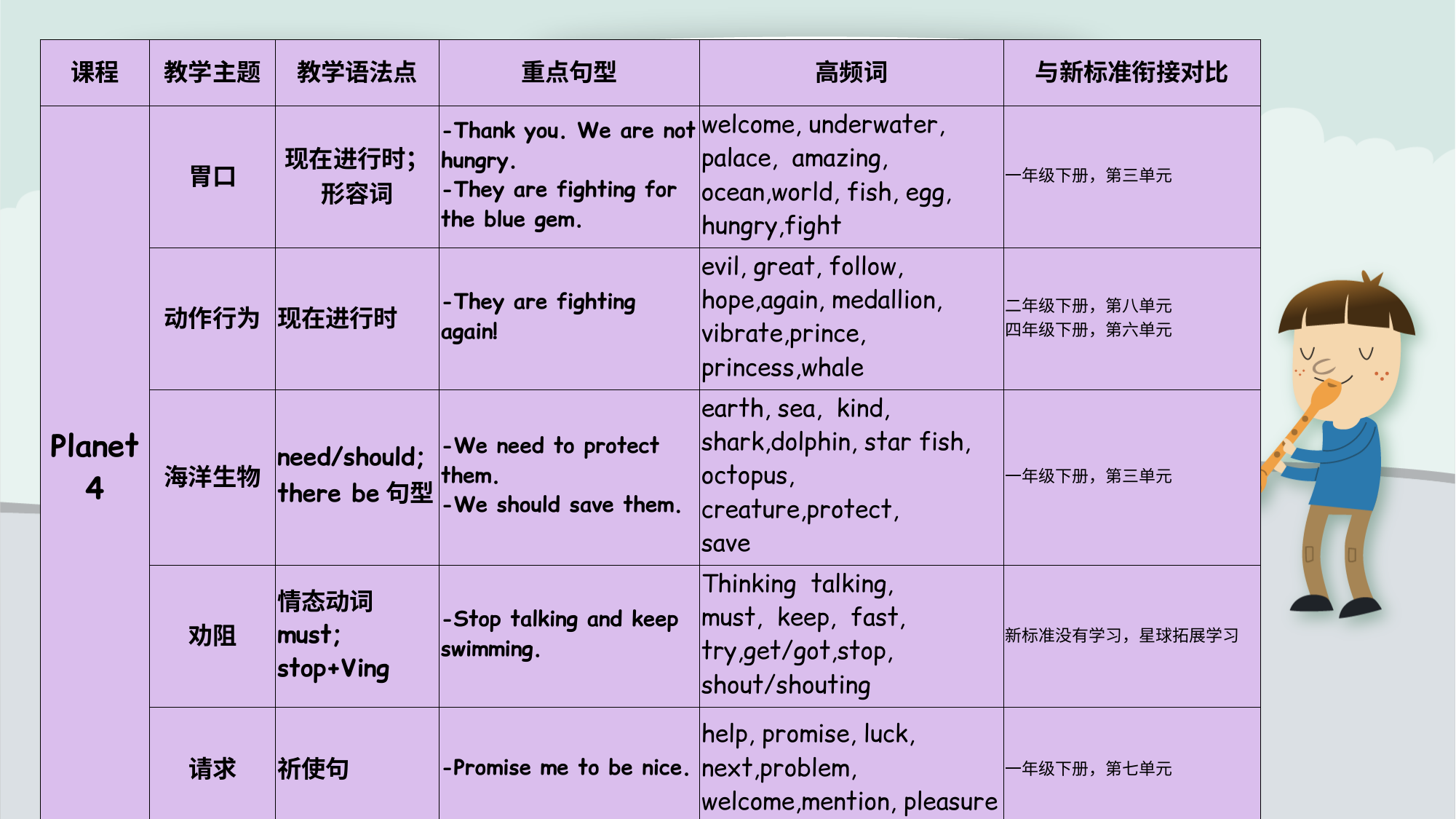

| 课程 | 教学主题 | 教学语法点 | 重点句型 | 高频词 | 与新标准衔接对比 |
| --- | --- | --- | --- | --- | --- |
| Planet 4 | 胃口 | 现在进行时；形容词 | -Thank you. We are not hungry. -They are fighting for the blue gem. | welcome, underwater, palace, amazing, ocean,world, fish, egg, hungry,fight | 一年级下册，第三单元 |
|  | 动作行为 | 现在进行时 | -They are fighting again! | evil, great, follow, hope,again, medallion, vibrate,prince, princess,whale | 二年级下册，第八单元 四年级下册，第六单元 |
|  | 海洋生物 | need/should; there be句型 | -We need to protect them. -We should save them. | earth, sea, kind, shark,dolphin, star fish, octopus, creature,protect, save | 一年级下册，第三单元 |
|  | 劝阻 | 情态动词must; stop+Ving | -Stop talking and keep swimming. | Thinking talking, must, keep, fast, try,get/got,stop, shout/shouting | 新标准没有学习，星球拓展学习 |
|  | 请求 | 祈使句 | -Promise me to be nice. | help, promise, luck, next,problem, welcome,mention, pleasure | 一年级下册，第七单元 |